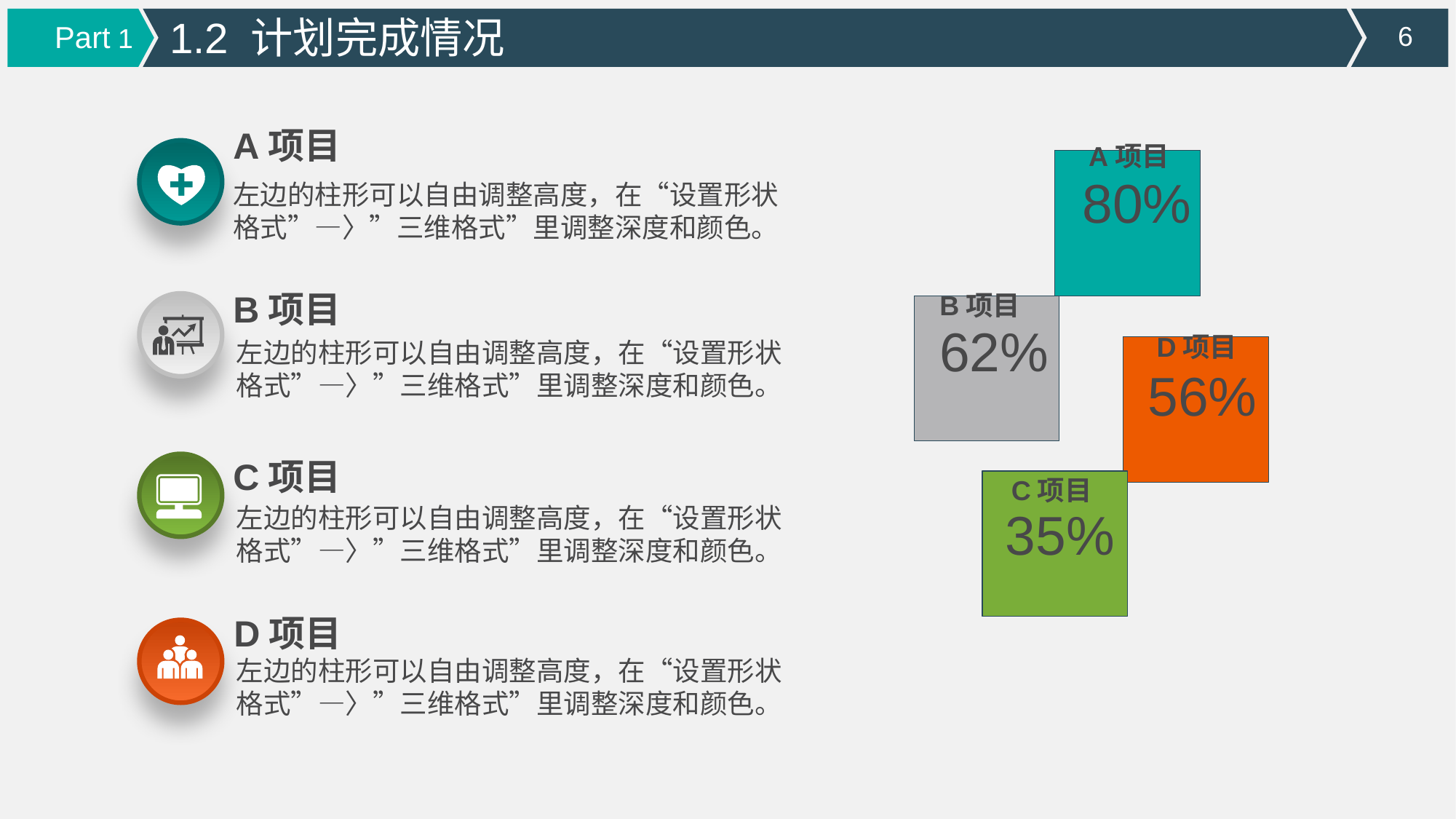

1.2 计划完成情况
Part 1
A项目
A项目

80%
左边的柱形可以自由调整高度，在“设置形状格式”—〉”三维格式”里调整深度和颜色。
B项目
B项目

62%

D项目
左边的柱形可以自由调整高度，在“设置形状格式”—〉”三维格式”里调整深度和颜色。

56%
C项目

C项目

左边的柱形可以自由调整高度，在“设置形状格式”—〉”三维格式”里调整深度和颜色。
35%
D项目

左边的柱形可以自由调整高度，在“设置形状格式”—〉”三维格式”里调整深度和颜色。